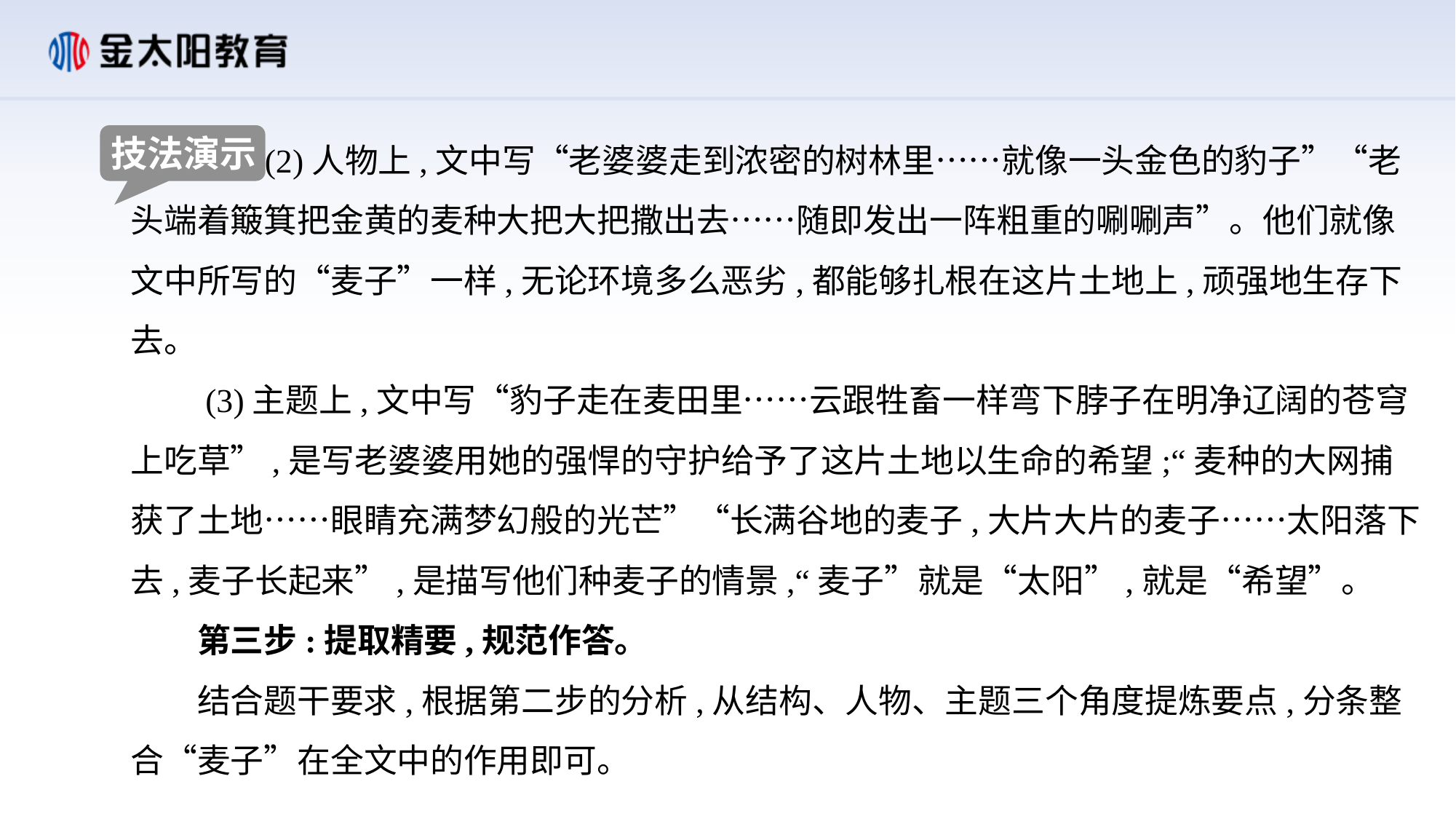

(2)人物上,文中写“老婆婆走到浓密的树林里……就像一头金色的豹子”“老头端着簸箕把金黄的麦种大把大把撒出去……随即发出一阵粗重的唰唰声”。他们就像文中所写的“麦子”一样,无论环境多么恶劣,都能够扎根在这片土地上,顽强地生存下去。
　　(3)主题上,文中写“豹子走在麦田里……云跟牲畜一样弯下脖子在明净辽阔的苍穹上吃草”,是写老婆婆用她的强悍的守护给予了这片土地以生命的希望;“麦种的大网捕获了土地……眼睛充满梦幻般的光芒”“长满谷地的麦子,大片大片的麦子……太阳落下去,麦子长起来”,是描写他们种麦子的情景,“麦子”就是“太阳”,就是“希望”。
　　第三步:提取精要,规范作答。
　　结合题干要求,根据第二步的分析,从结构、人物、主题三个角度提炼要点,分条整合“麦子”在全文中的作用即可。